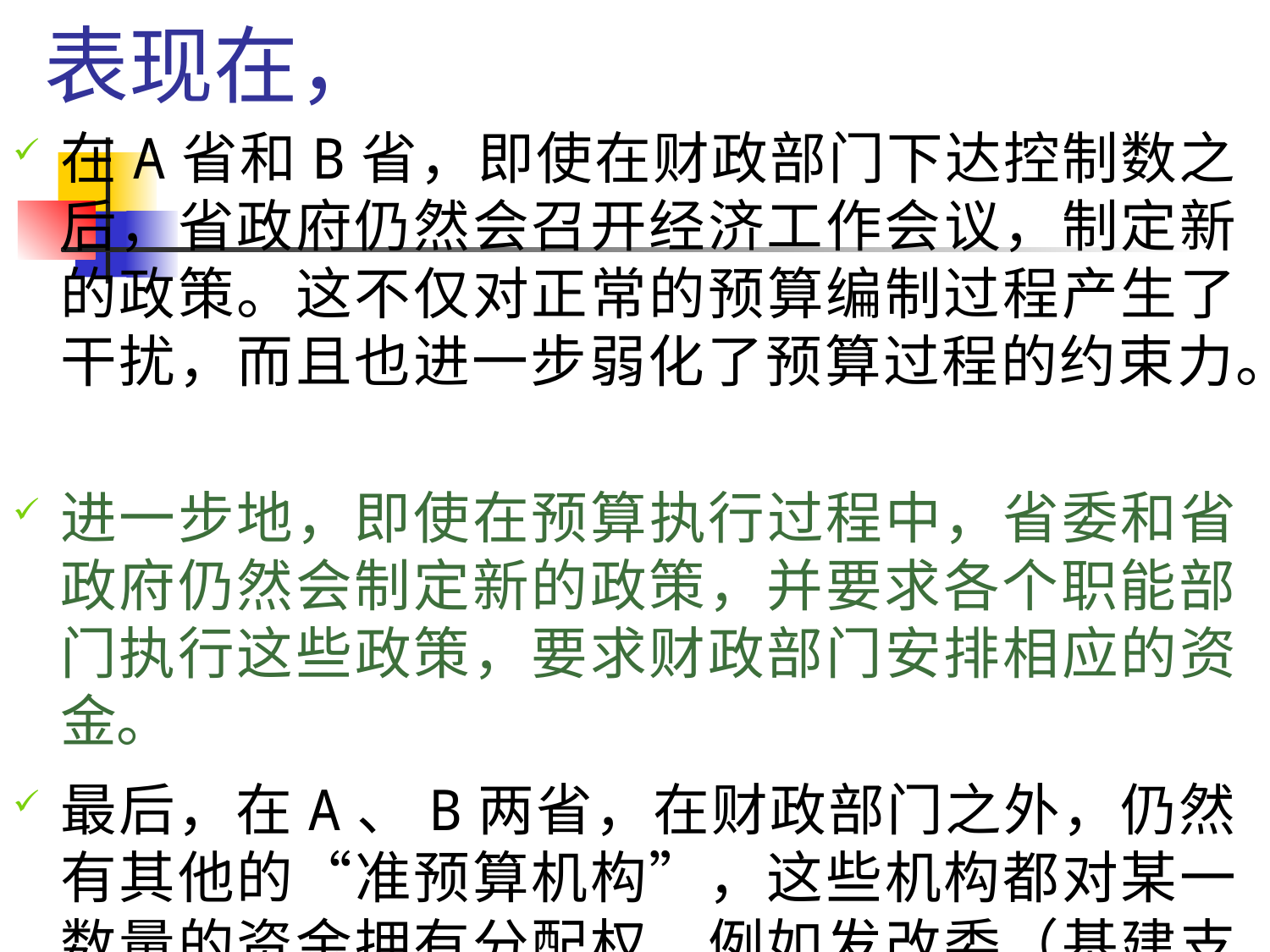

表现在，
在A省和B省，即使在财政部门下达控制数之后，省政府仍然会召开经济工作会议，制定新的政策。这不仅对正常的预算编制过程产生了干扰，而且也进一步弱化了预算过程的约束力。
进一步地，即使在预算执行过程中，省委和省政府仍然会制定新的政策，并要求各个职能部门执行这些政策，要求财政部门安排相应的资金。
最后，在A、B两省，在财政部门之外，仍然有其他的“准预算机构”，这些机构都对某一数量的资金拥有分配权，例如发改委（基建支出）和科技厅（科技三项），财政部门主导的预算过程并不能有效地约束发生在这些领域的政策制定。